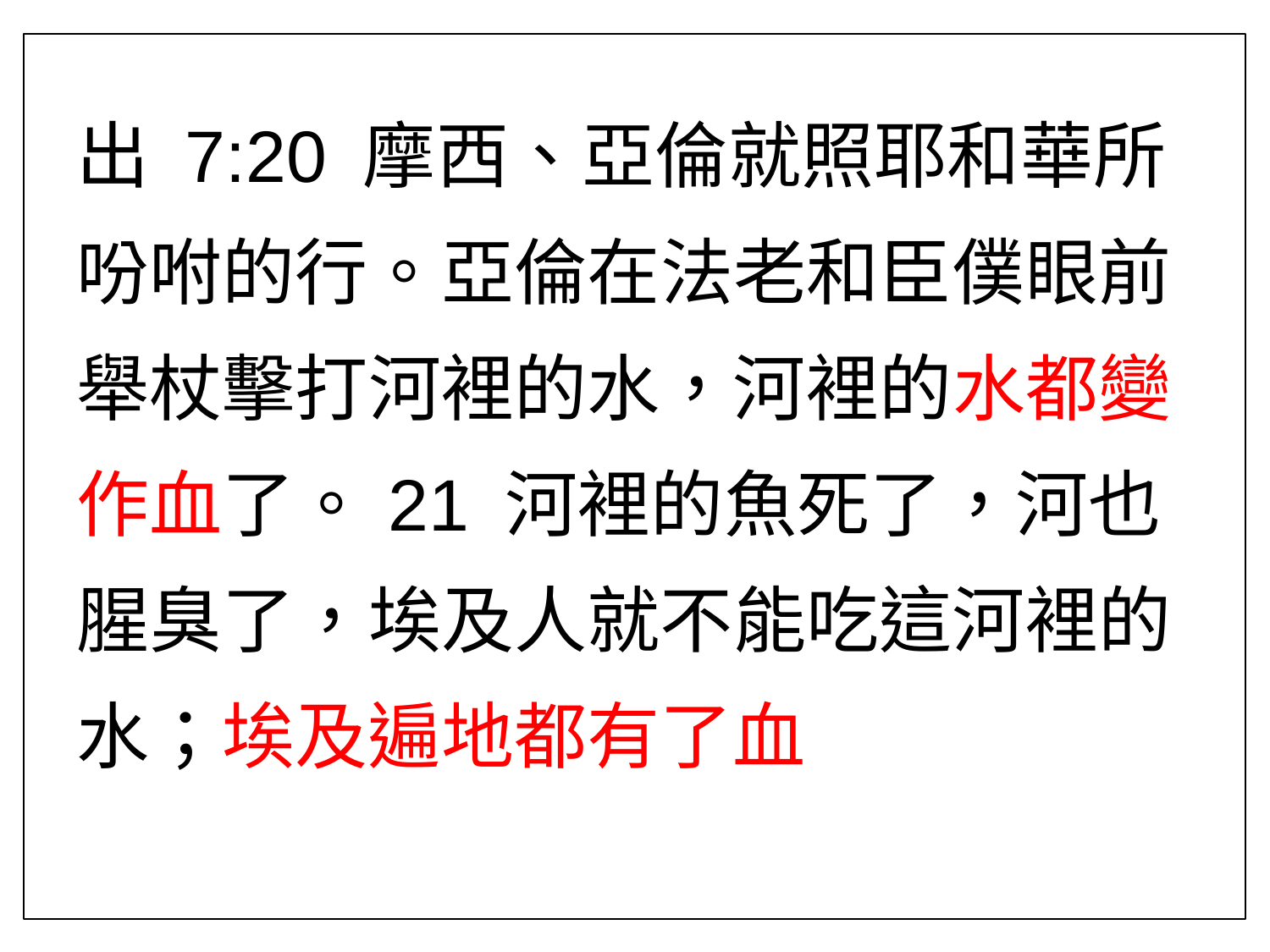

出 7:20 摩西、亞倫就照耶和華所吩咐的行。亞倫在法老和臣僕眼前舉杖擊打河裡的水，河裡的水都變作血了。21 河裡的魚死了，河也腥臭了，埃及人就不能吃這河裡的水；埃及遍地都有了血